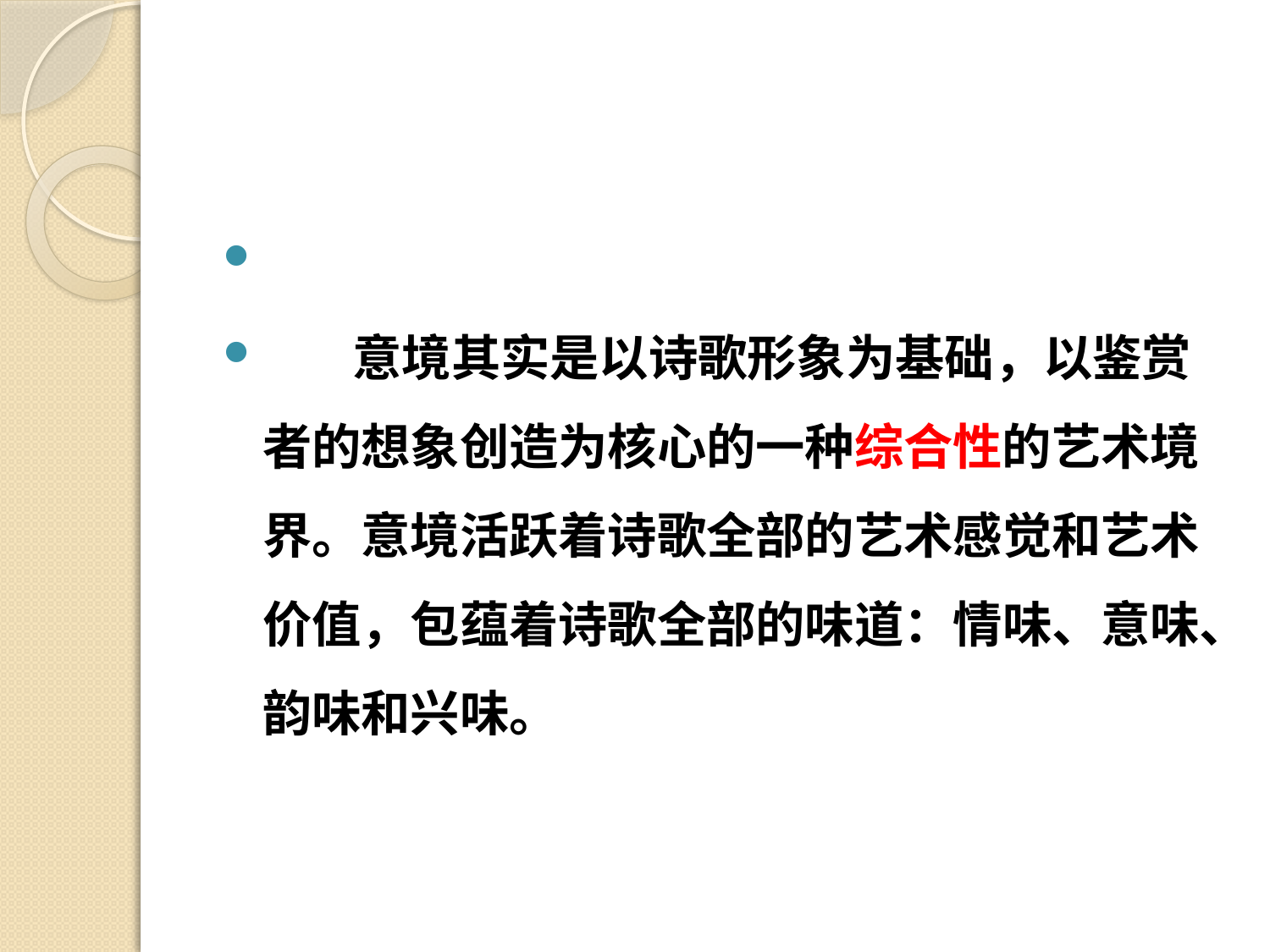

#

        意境其实是以诗歌形象为基础，以鉴赏者的想象创造为核心的一种综合性的艺术境界。意境活跃着诗歌全部的艺术感觉和艺术价值，包蕴着诗歌全部的味道：情味、意味、韵味和兴味。